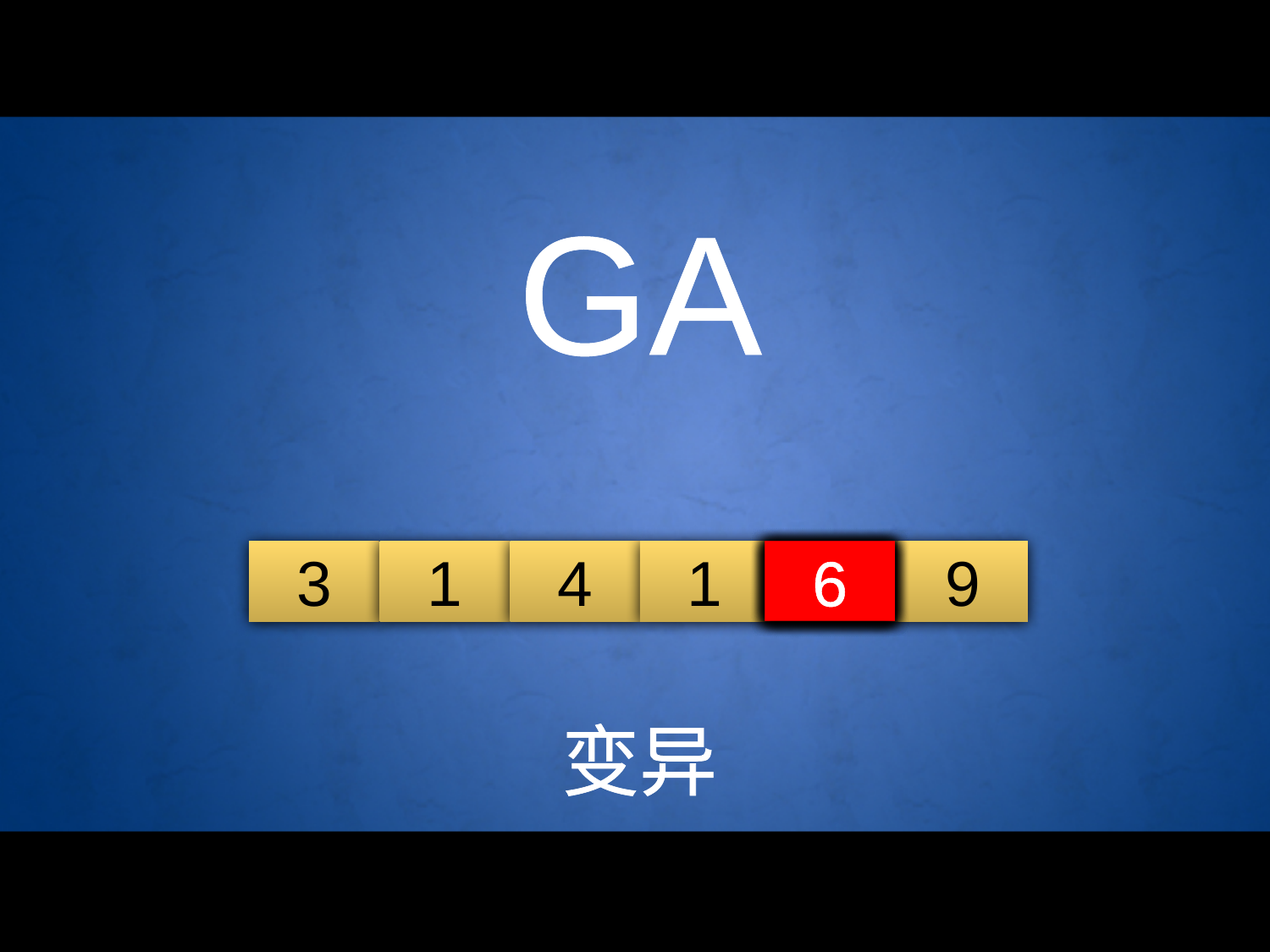

GA
2
6
4
5
6
3
1
4
1
5
9
变异